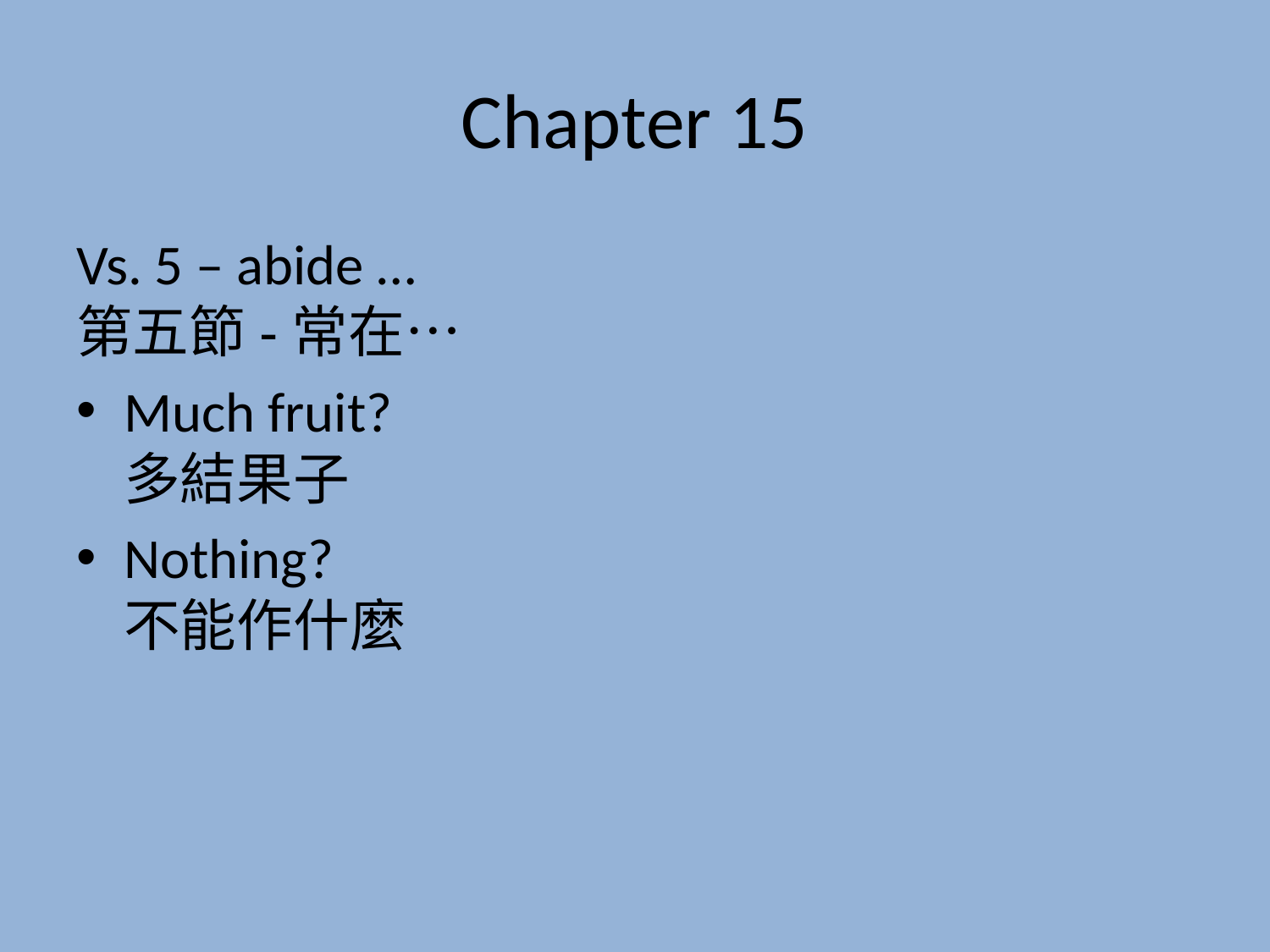

# Chapter 15
Vs. 5 – abide …
第五節-常在…
Much fruit?
多結果子
Nothing?
不能作什麼